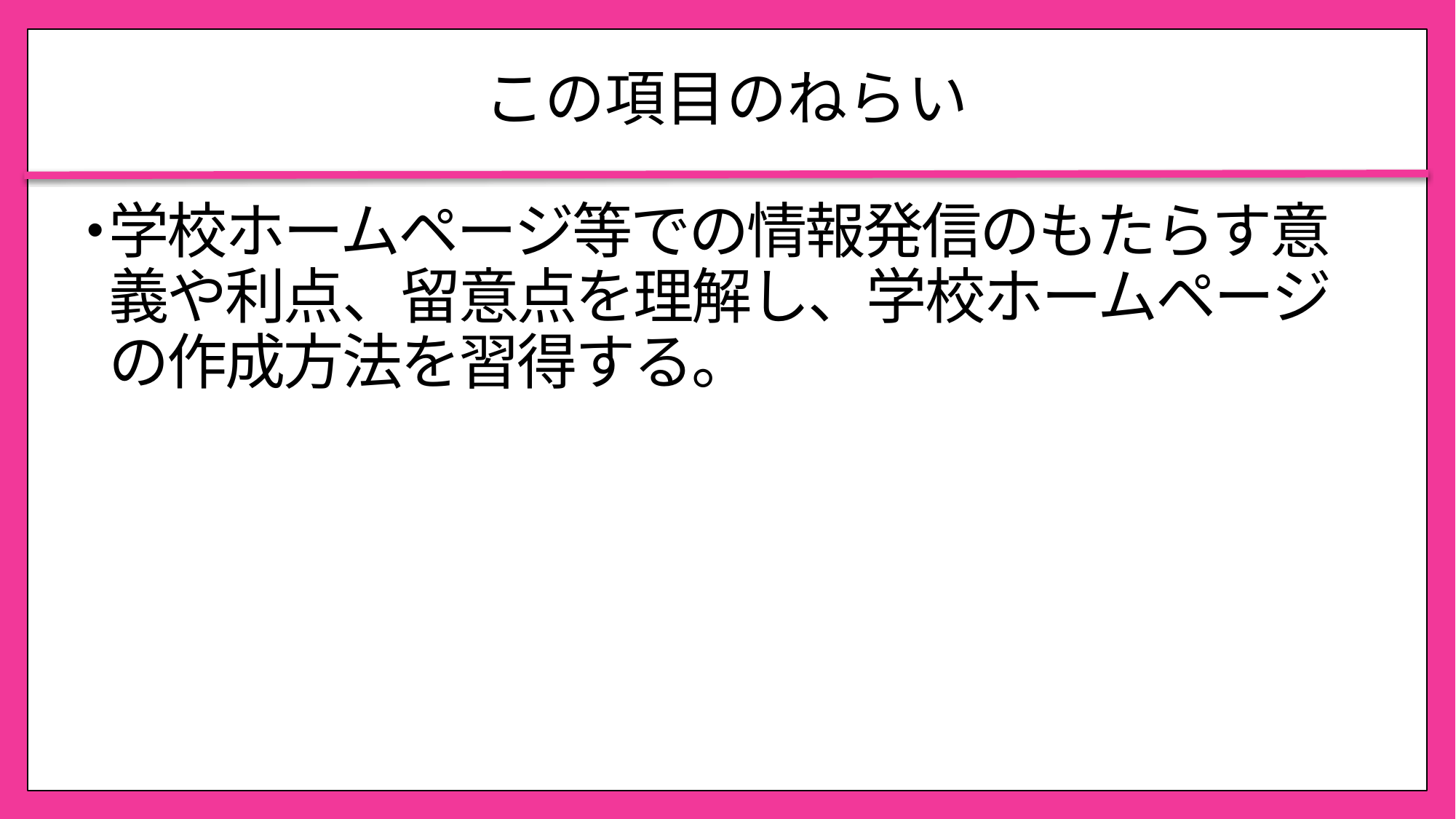

# この項目のねらい
学校ホームページ等での情報発信のもたらす意義や利点、留意点を理解し、学校ホームページの作成方法を習得する。